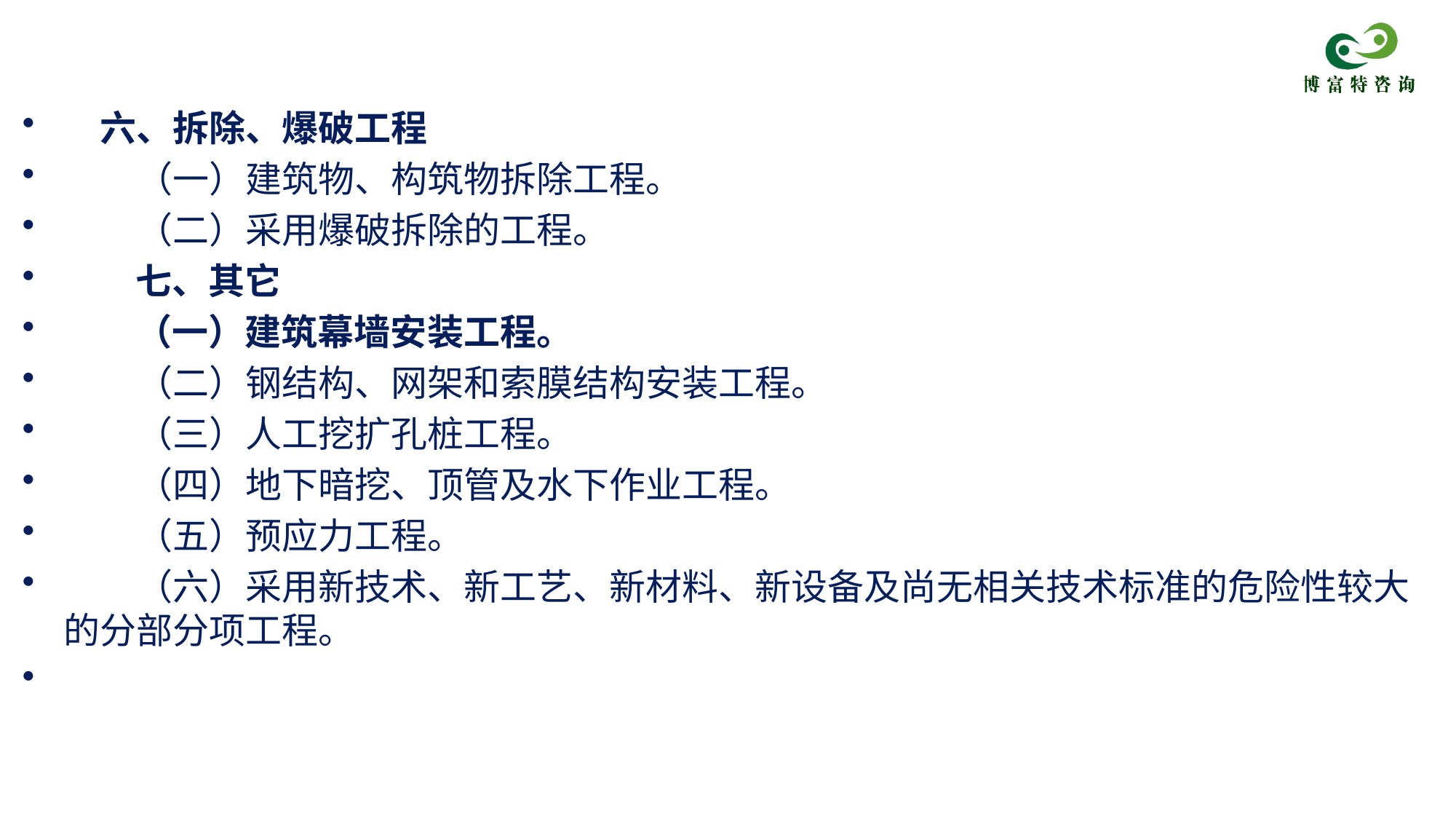

六、拆除、爆破工程
　　（一）建筑物、构筑物拆除工程。
　　（二）采用爆破拆除的工程。
　　七、其它
　　（一）建筑幕墙安装工程。
　　（二）钢结构、网架和索膜结构安装工程。
　　（三）人工挖扩孔桩工程。
　　（四）地下暗挖、顶管及水下作业工程。
　　（五）预应力工程。
　　（六）采用新技术、新工艺、新材料、新设备及尚无相关技术标准的危险性较大的分部分项工程。

精选PPT
5